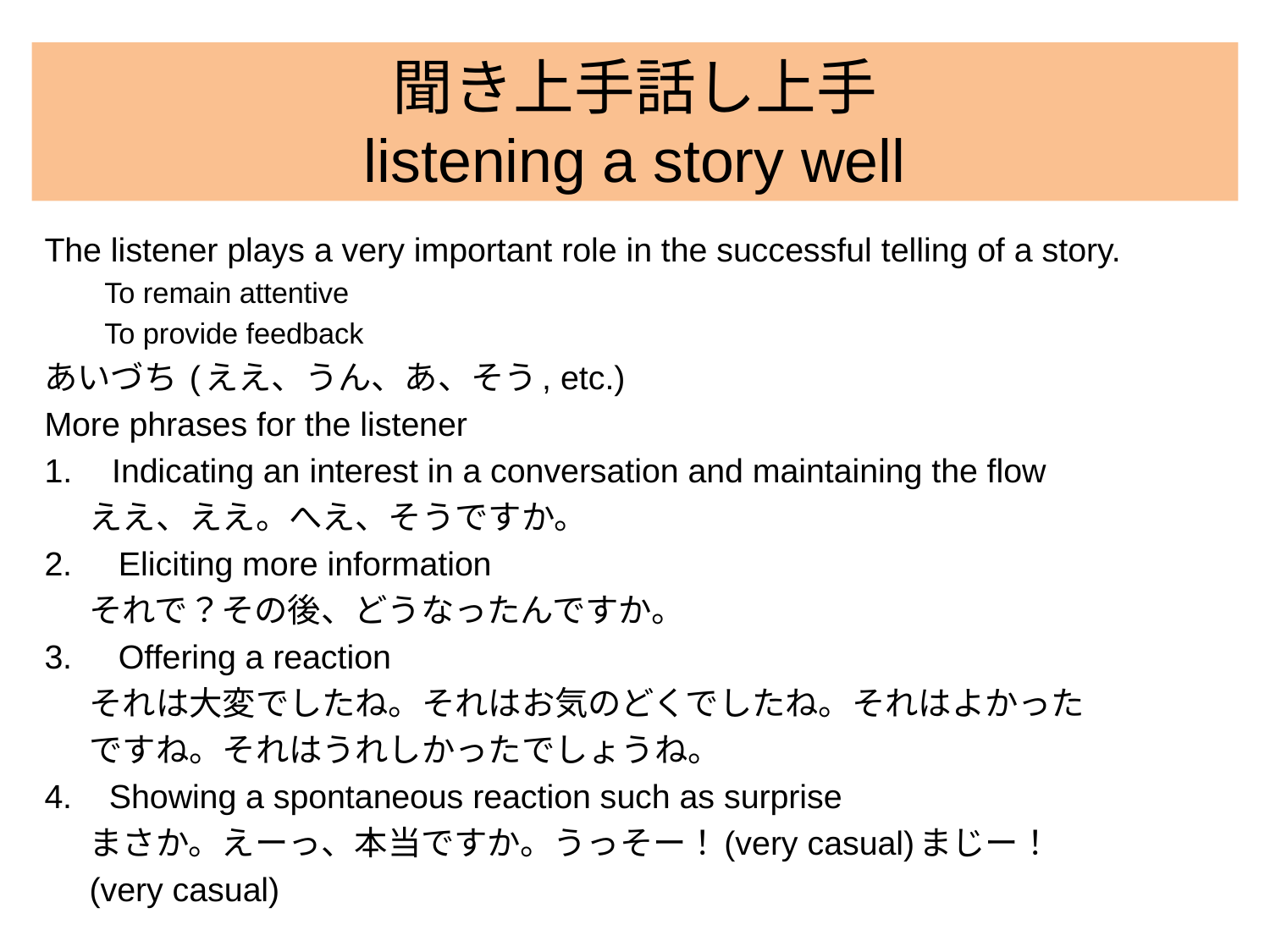

# 聞き上手話し上手 listening a story well
The listener plays a very important role in the successful telling of a story.
To remain attentive
To provide feedback
あいづち (ええ、うん、あ、そう, etc.)
More phrases for the listener
Indicating an interest in a conversation and maintaining the flow
	ええ、ええ。へえ、そうですか。
2.     Eliciting more information
	それで？その後、どうなったんですか。
3.     Offering a reaction
	それは大変でしたね。それはお気のどくでしたね。それはよかった
	ですね。それはうれしかったでしょうね。
4.    Showing a spontaneous reaction such as surprise
	まさか。えーっ、本当ですか。うっそー！(very casual)まじー！
	(very casual)